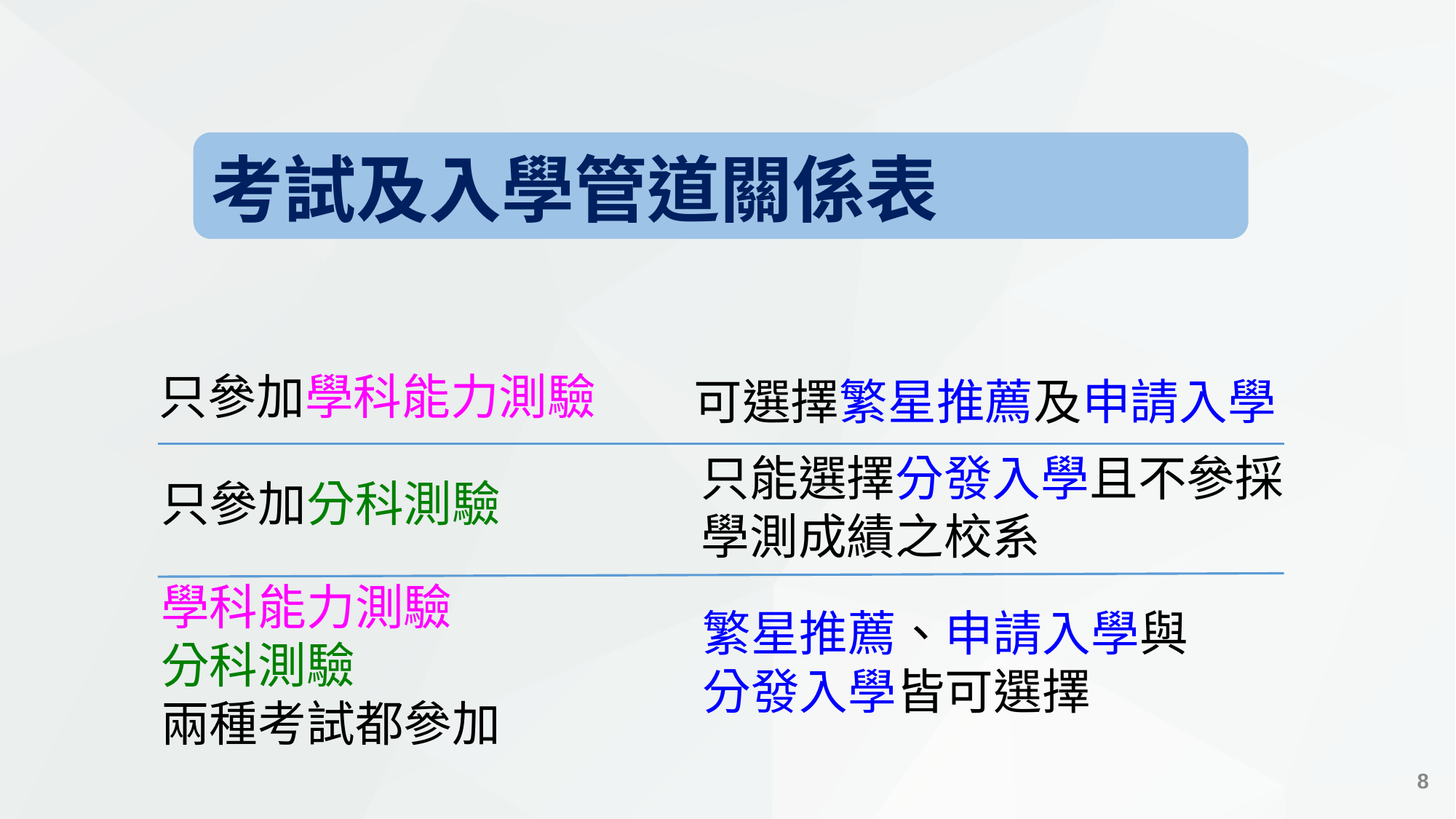

考試及入學管道關係表
只參加學科能力測驗
可選擇繁星推薦及申請入學
只能選擇分發入學且不參採
學測成績之校系
只參加分科測驗
學科能力測驗
分科測驗
兩種考試都參加
繁星推薦、申請入學與
分發入學皆可選擇
8